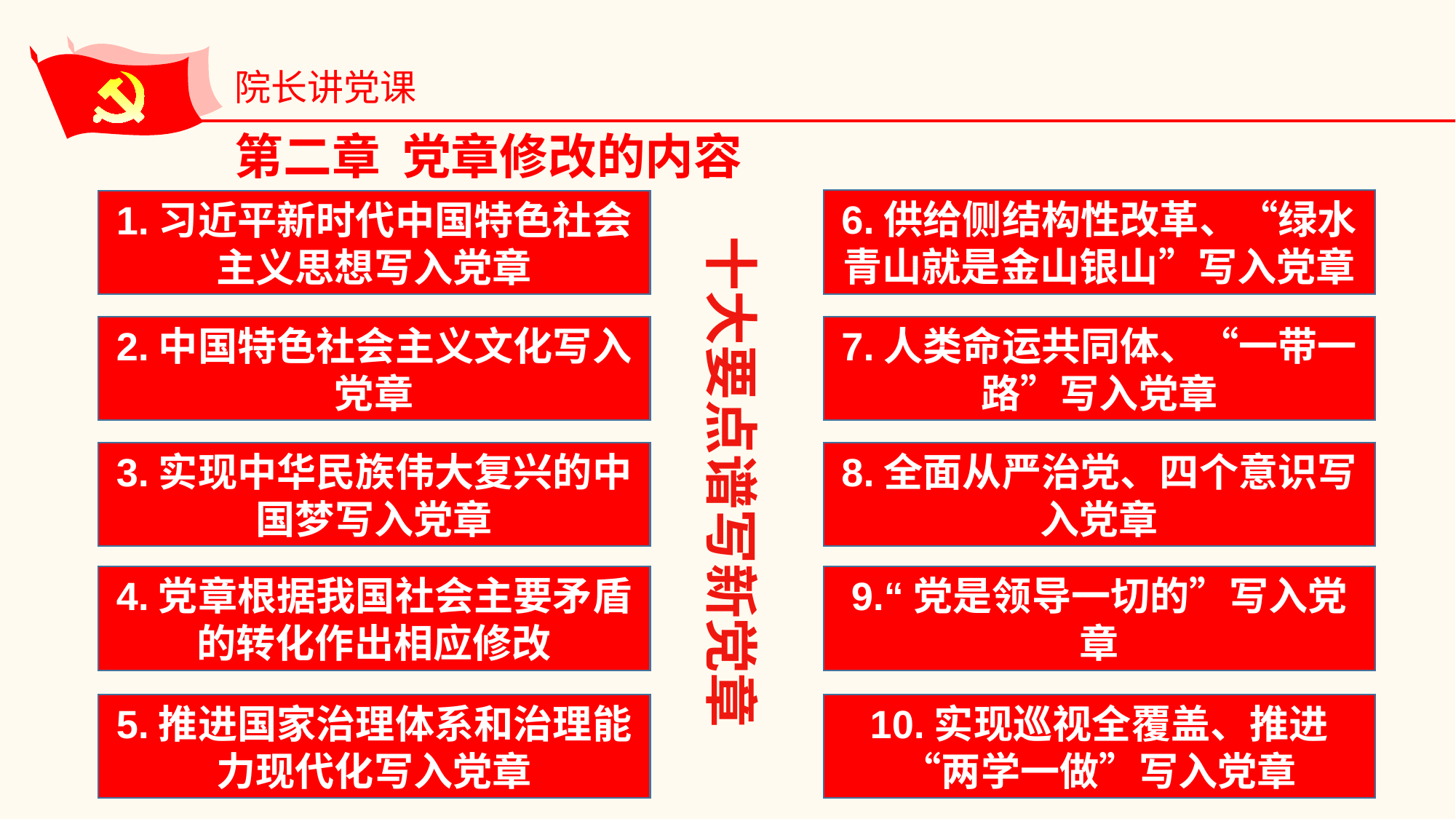

院长讲党课
第二章  党章修改的内容
十大要点谱写新党章
6.供给侧结构性改革、“绿水青山就是金山银山”写入党章
1.习近平新时代中国特色社会主义思想写入党章
2.中国特色社会主义文化写入党章
7.人类命运共同体、“一带一路”写入党章
3.实现中华民族伟大复兴的中国梦写入党章
8.全面从严治党、四个意识写入党章
4.党章根据我国社会主要矛盾的转化作出相应修改
9.“党是领导一切的”写入党章
5.推进国家治理体系和治理能力现代化写入党章
10.实现巡视全覆盖、推进“两学一做”写入党章